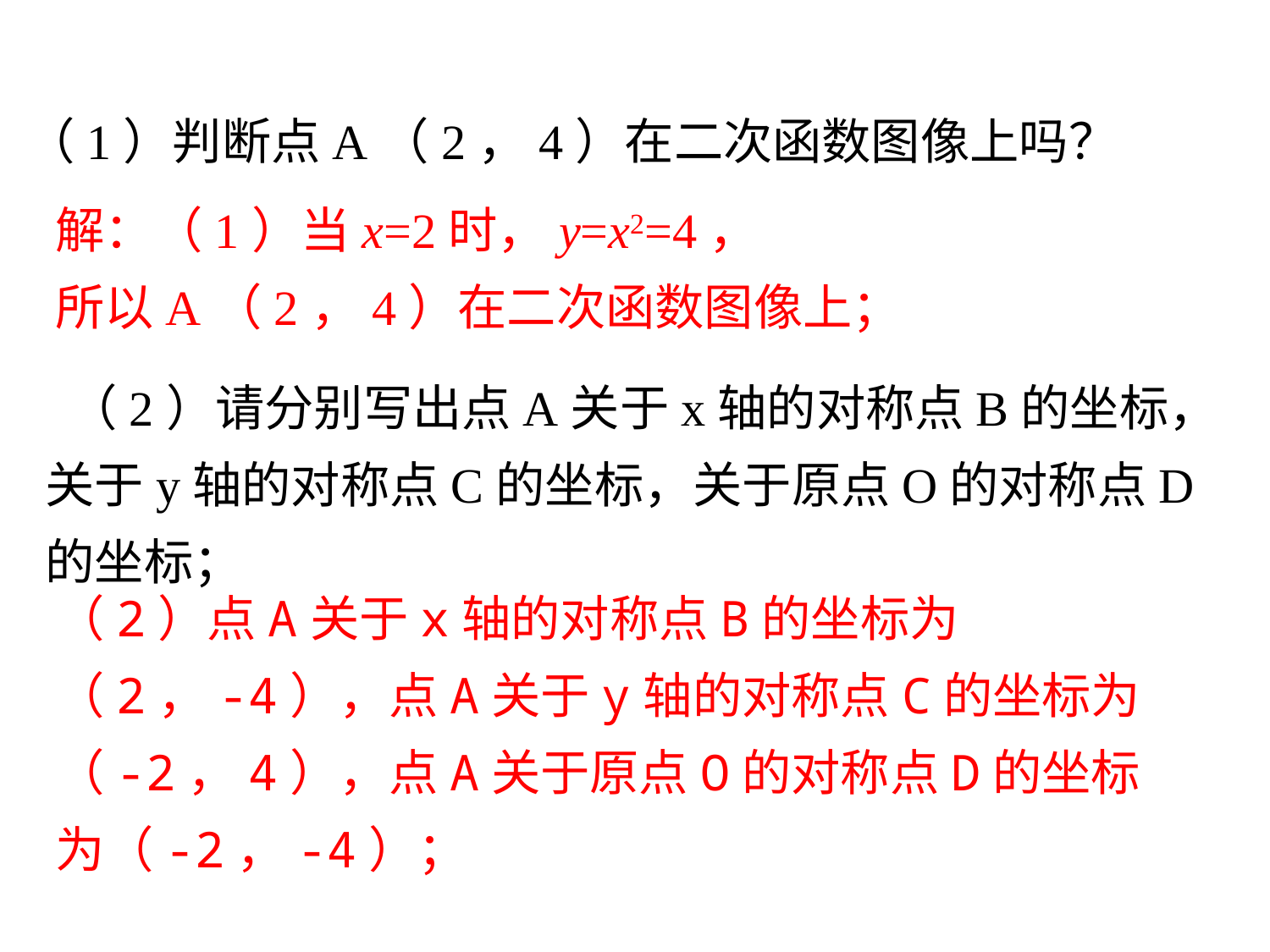

（1）判断点A（2，4）在二次函数图像上吗？
解：（1）当x=2时，y=x2=4，
所以A（2，4）在二次函数图像上；
 （2）请分别写出点A关于x轴的对称点B的坐标，关于y轴的对称点C的坐标，关于原点O的对称点D的坐标；
（2）点A关于x轴的对称点B的坐标为（2，-4），点A关于y轴的对称点C的坐标为（-2，4），点A关于原点O的对称点D的坐标为（-2，-4）；